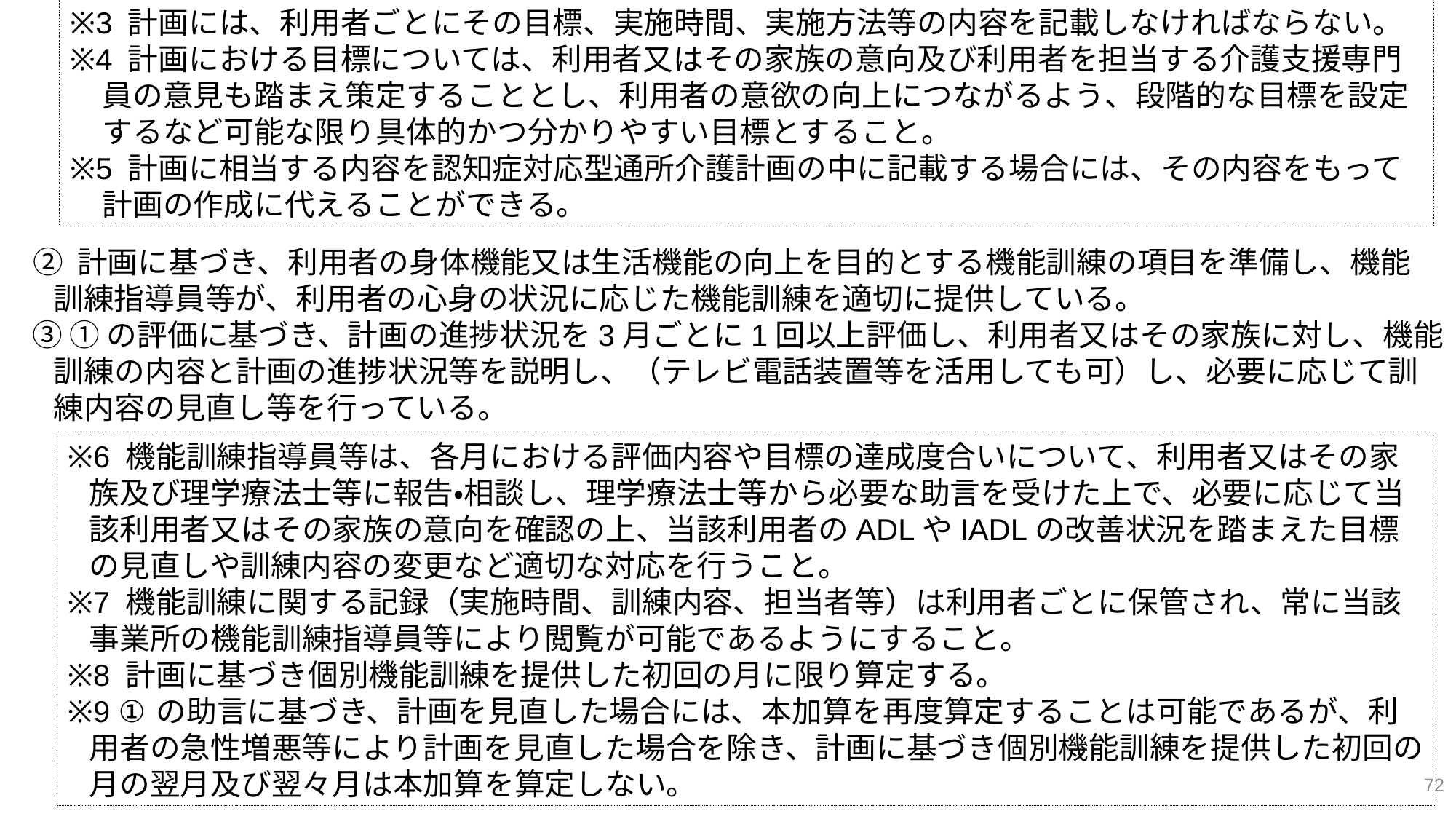

※3 計画には、利用者ごとにその目標、実施時間、実施方法等の内容を記載しなければならない。
※4 計画における目標については、利用者又はその家族の意向及び利用者を担当する介護支援専門員の意見も踏まえ策定することとし、利用者の意欲の向上につながるよう、段階的な目標を設定するなど可能な限り具体的かつ分かりやすい目標とすること。
※5 計画に相当する内容を認知症対応型通所介護計画の中に記載する場合には、その内容をもって計画の作成に代えることができる。
② 計画に基づき、利用者の身体機能又は生活機能の向上を目的とする機能訓練の項目を準備し、機能
訓練指導員等が、利用者の心身の状況に応じた機能訓練を適切に提供している。
③ ①の評価に基づき、計画の進捗状況を3月ごとに1回以上評価し、利用者又はその家族に対し、機能訓練の内容と計画の進捗状況等を説明し、（テレビ電話装置等を活用しても可）し、必要に応じて訓練内容の見直し等を行っている。

※6 機能訓練指導員等は、各月における評価内容や目標の達成度合いについて、利用者又はその家族及び理学療法士等に報告・相談し、理学療法士等から必要な助言を受けた上で、必要に応じて当該利用者又はその家族の意向を確認の上、当該利用者のADLやIADLの改善状況を踏まえた目標の見直しや訓練内容の変更など適切な対応を行うこと。
※7 機能訓練に関する記録（実施時間、訓練内容、担当者等）は利用者ごとに保管され、常に当該事業所の機能訓練指導員等により閲覧が可能であるようにすること。
※8 計画に基づき個別機能訓練を提供した初回の月に限り算定する。
※9 ①の助言に基づき、計画を見直した場合には、本加算を再度算定することは可能であるが、利用者の急性増悪等により計画を見直した場合を除き、計画に基づき個別機能訓練を提供した初回の月の翌月及び翌々月は本加算を算定しない。
72